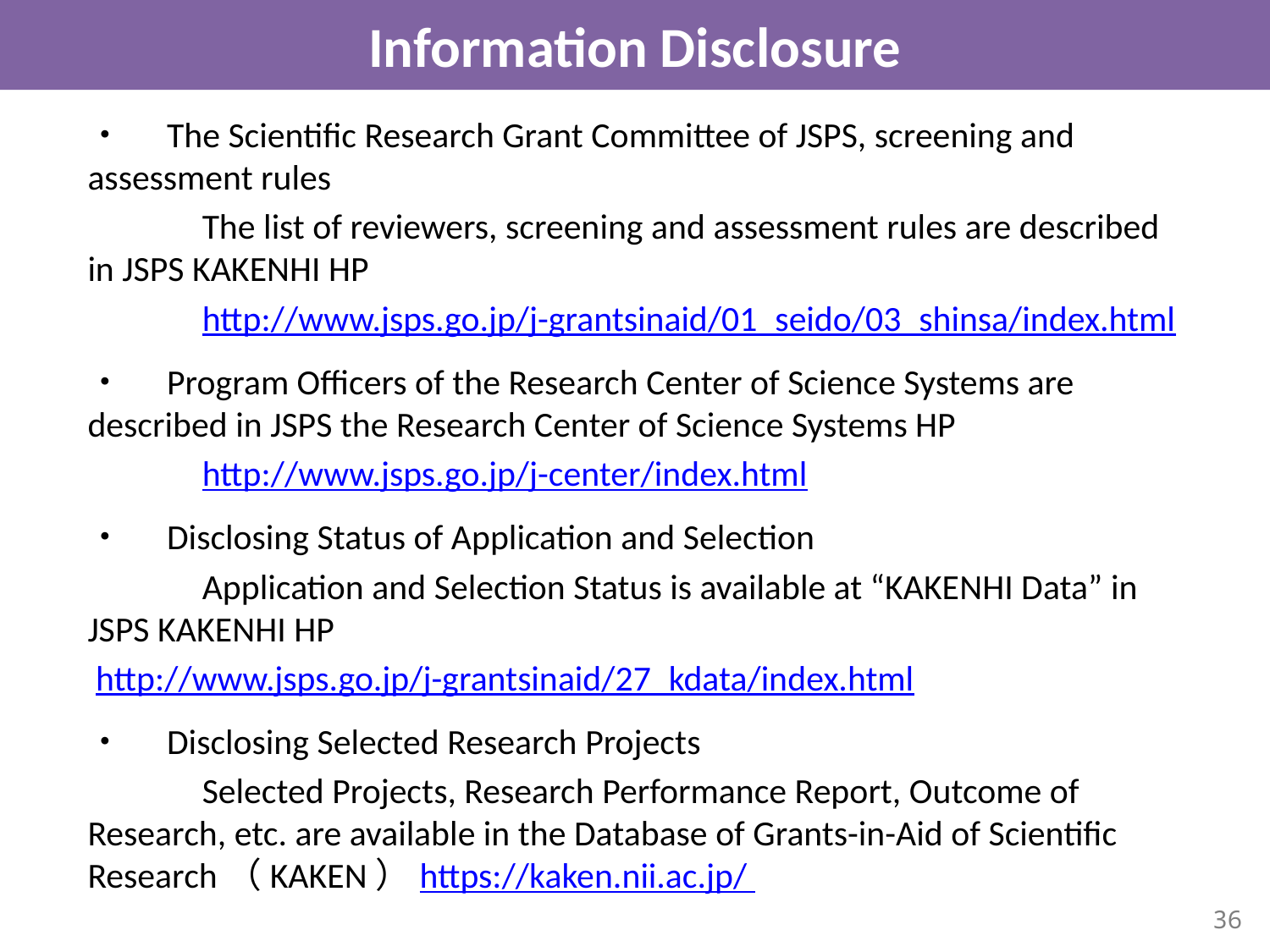

Information Disclosure
・　The Scientific Research Grant Committee of JSPS, screening and assessment rules
　　　The list of reviewers, screening and assessment rules are described in JSPS KAKENHI HP
　　　http://www.jsps.go.jp/j-grantsinaid/01_seido/03_shinsa/index.html
・　Program Officers of the Research Center of Science Systems are described in JSPS the Research Center of Science Systems HP
　　　http://www.jsps.go.jp/j-center/index.html
・　Disclosing Status of Application and Selection
　　　Application and Selection Status is available at “KAKENHI Data” in JSPS KAKENHI HP
 http://www.jsps.go.jp/j-grantsinaid/27_kdata/index.html
・　Disclosing Selected Research Projects
　　　Selected Projects, Research Performance Report, Outcome of Research, etc. are available in the Database of Grants-in-Aid of Scientific Research（KAKEN）https://kaken.nii.ac.jp/

36